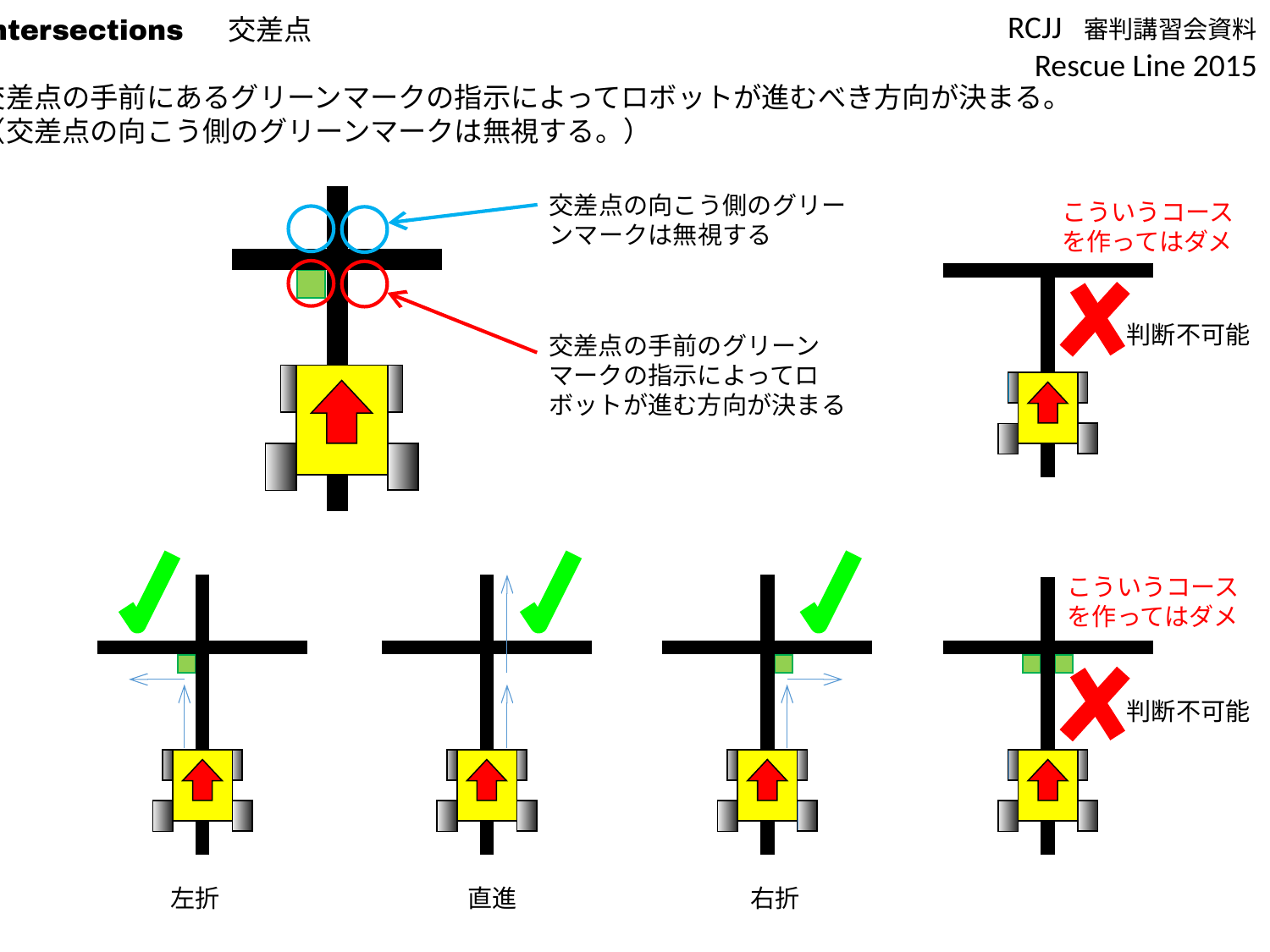

Intersections 　交差点

交差点の手前にあるグリーンマークの指示によってロボットが進むべき方向が決まる。
（交差点の向こう側のグリーンマークは無視する。）
交差点の向こう側のグリーンマークは無視する
こういうコースを作ってはダメ

判断不可能
交差点の手前のグリーンマークの指示によってロボットが進む方向が決まる

こういうコースを作ってはダメ

判断不可能

左折
直進
右折